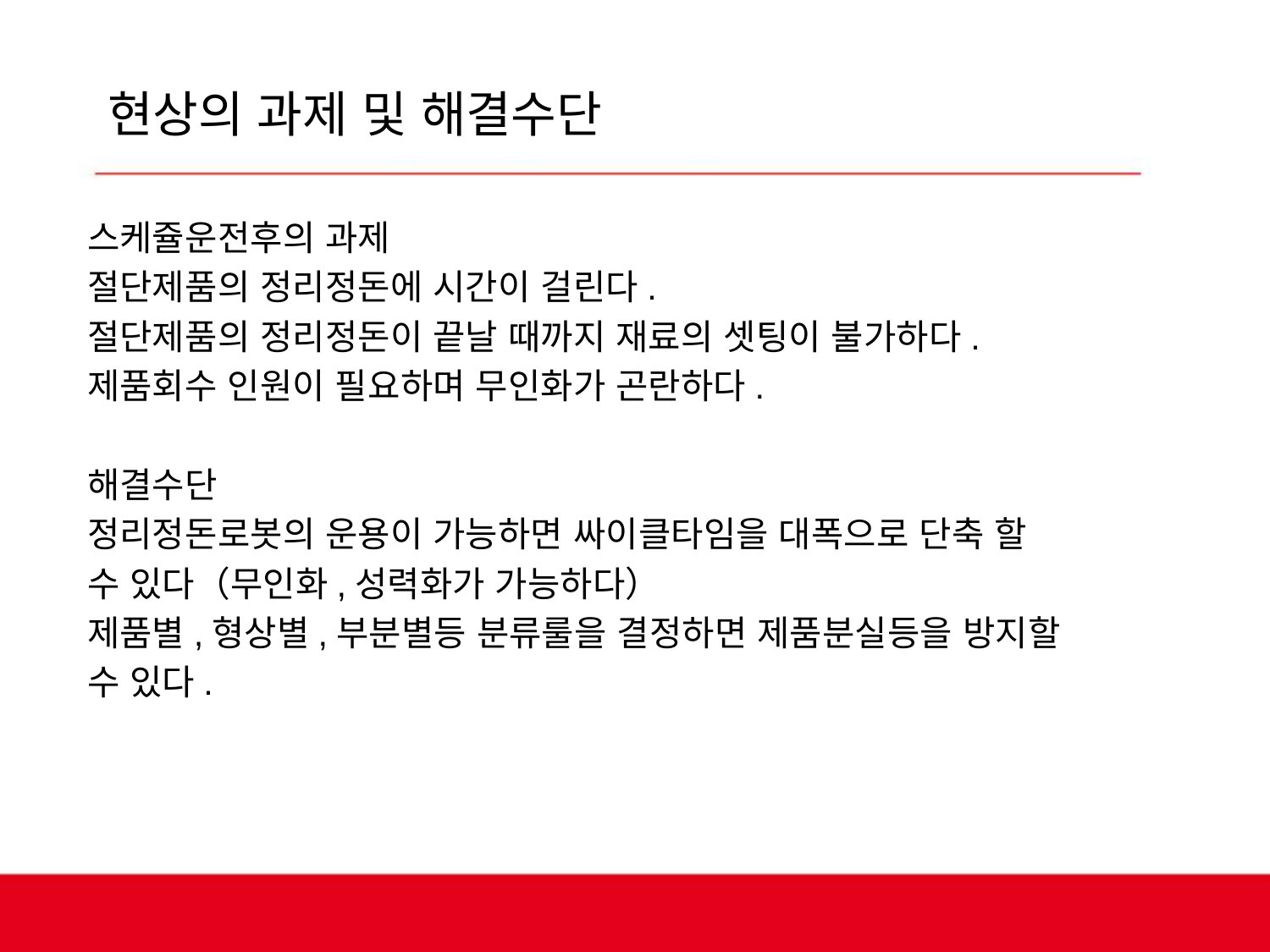

# 현상의 과제 및 해결수단
스케쥴운전후의 과제
절단제품의 정리정돈에 시간이 걸린다.
절단제품의 정리정돈이 끝날 때까지 재료의 셋팅이 불가하다.
제품회수 인원이 필요하며 무인화가 곤란하다.

해결수단
정리정돈로봇의 운용이 가능하면 싸이클타임을 대폭으로 단축 할
수 있다（무인화,성력화가 가능하다）
제품별,형상별,부분별등 분류룰을 결정하면 제품분실등을 방지할
수 있다.